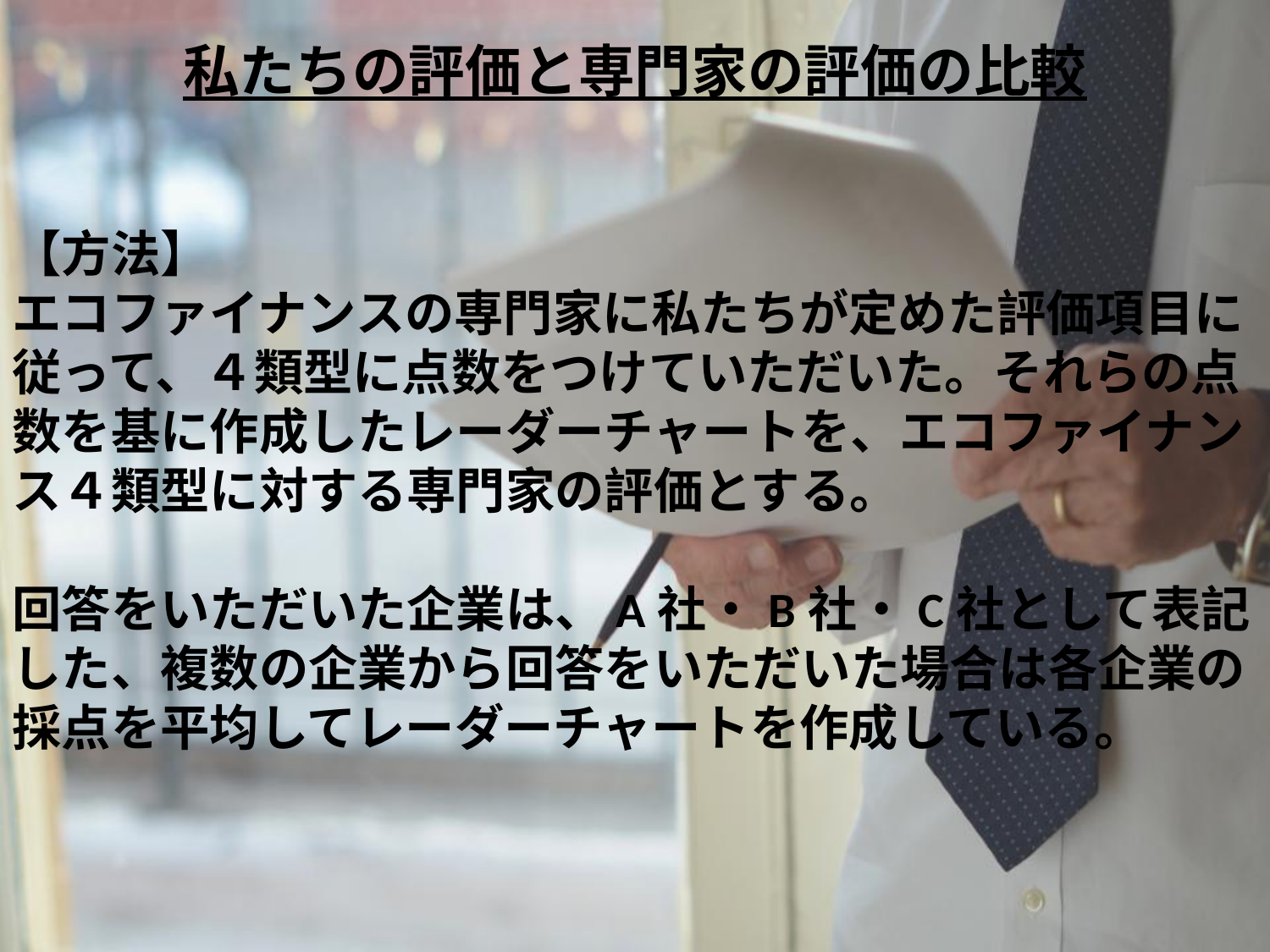

私たちの評価と専門家の評価の比較
【方法】
エコファイナンスの専門家に私たちが定めた評価項目に従って、４類型に点数をつけていただいた。それらの点数を基に作成したレーダーチャートを、エコファイナンス４類型に対する専門家の評価とする。

回答をいただいた企業は、A社・B社・C社として表記した、複数の企業から回答をいただいた場合は各企業の採点を平均してレーダーチャートを作成している。